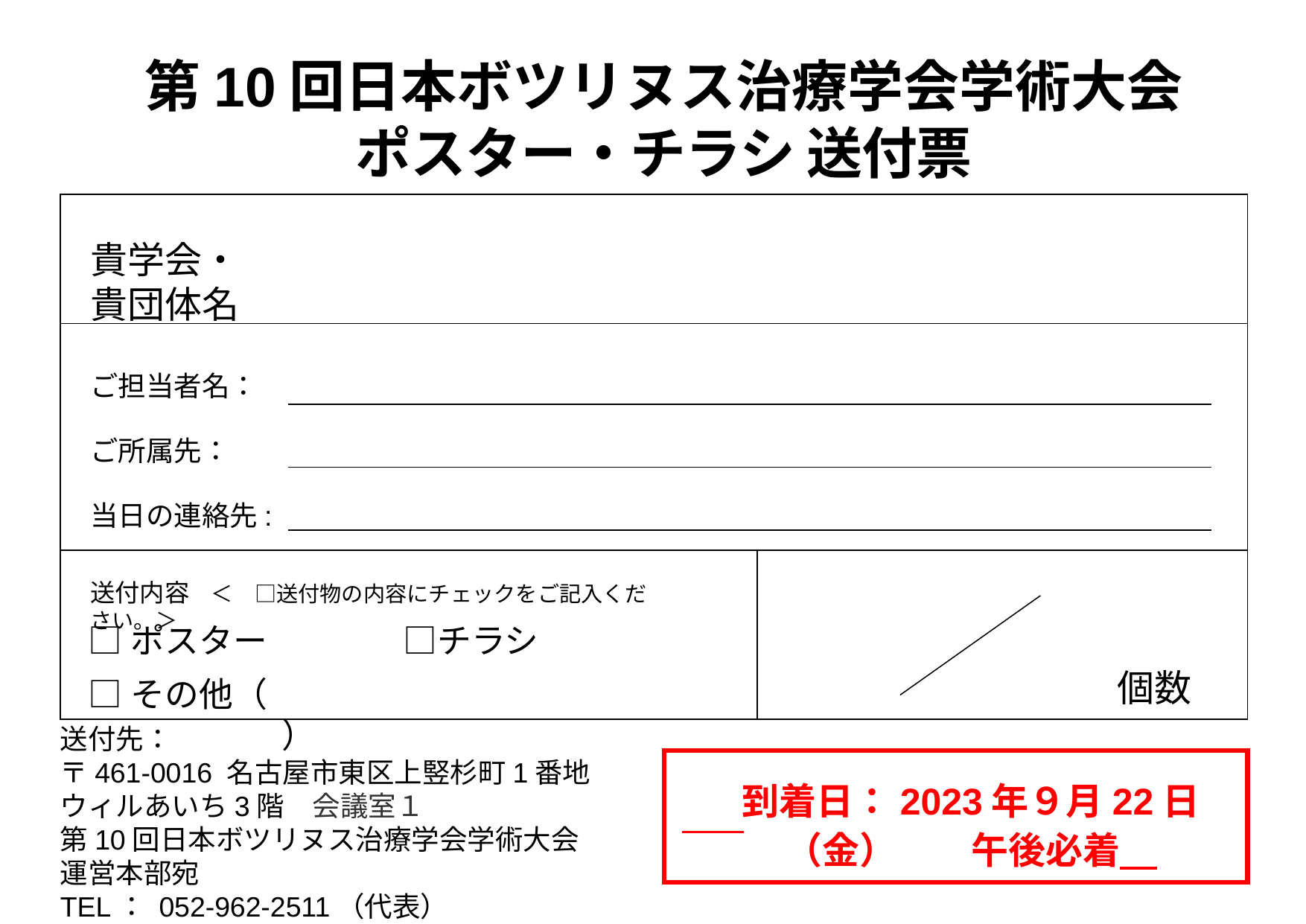

第10回日本ボツリヌス治療学会学術大会
ポスター・チラシ 送付票
|  |  |
| --- | --- |
|  |  |
|  |  |
貴学会・
貴団体名
ご担当者名：
ご所属先：
当日の連絡先:
送付内容　＜　□送付物の内容にチェックをご記入ください。＞
□ポスター　　　　□チラシ
□その他（　　　　　　　　　　　　　　　　　　   　）
個数
# 送付先： 〒461-0016 名古屋市東区上竪杉町1番地 ウィルあいち3階　会議室１ 第10回日本ボツリヌス治療学会学術大会 運営本部宛 TEL： 052-962-2511（代表）

到着日：2023年９月22日（金）　　午後必着